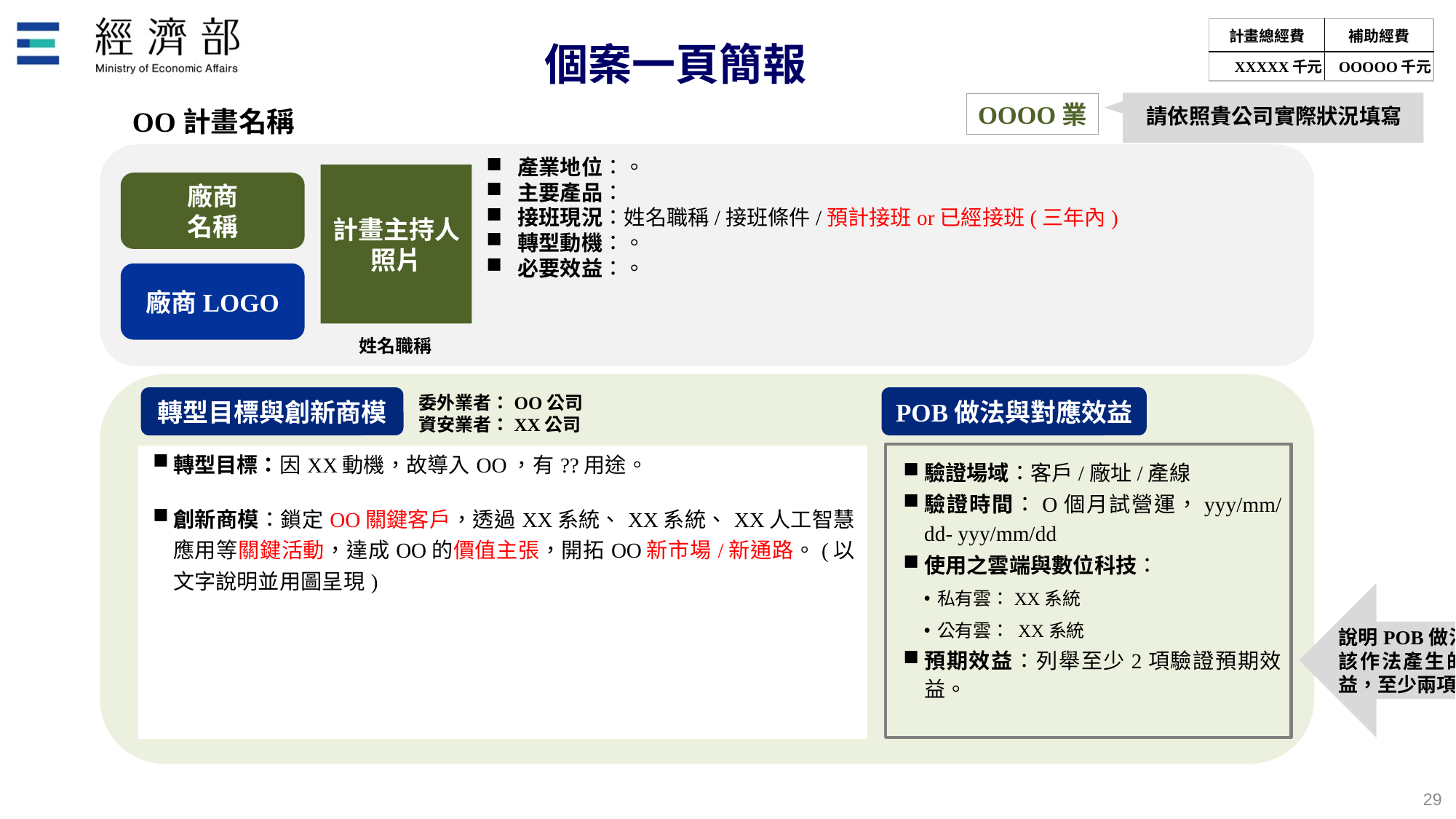

| 計畫總經費 | 補助經費 |
| --- | --- |
| XXXXX千元 | OOOOO千元 |
個案一頁簡報

請依照貴公司實際狀況填寫
OOOO業
OO計畫名稱

產業地位：。
主要產品：
接班現況：姓名職稱/接班條件/預計接班or已經接班(三年內)
轉型動機：。
必要效益：。
計畫主持人
照片
廠商
名稱
廠商LOGO
姓名職稱

委外業者：OO公司
資安業者：XX公司
POB做法與對應效益
轉型目標與創新商模
.

| 轉型目標：因XX動機，故導入OO，有??用途。 創新商模：鎖定OO關鍵客戶，透過XX系統、XX系統、XX人工智慧應用等關鍵活動，達成OO的價值主張，開拓OO新市場/新通路。(以文字說明並用圖呈現) |
| --- |
驗證場域：客戶/廠址/產線
驗證時間：O個月試營運，yyy/mm/dd- yyy/mm/dd
使用之雲端與數位科技：
私有雲：XX系統
公有雲： XX系統
預期效益：列舉至少2項驗證預期效益。

說明POB做法與該作法產生的效益，至少兩項

29